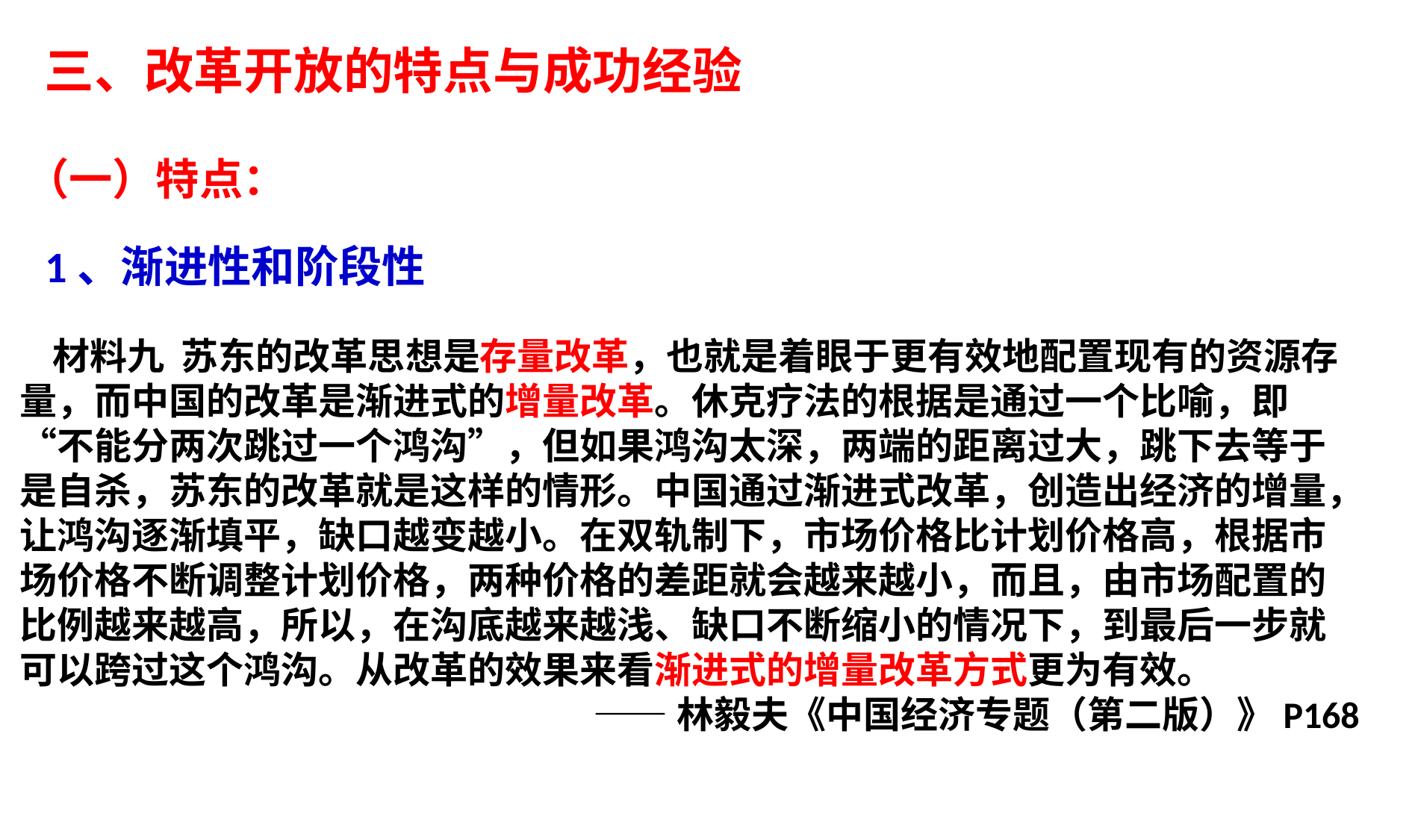

三、改革开放的特点与成功经验
（一）特点：
1、渐进性和阶段性
材料九  苏东的改革思想是存量改革，也就是着眼于更有效地配置现有的资源存量，而中国的改革是渐进式的增量改革。休克疗法的根据是通过一个比喻，即“不能分两次跳过一个鸿沟”，但如果鸿沟太深，两端的距离过大，跳下去等于是自杀，苏东的改革就是这样的情形。中国通过渐进式改革，创造出经济的增量，让鸿沟逐渐填平，缺口越变越小。在双轨制下，市场价格比计划价格高，根据市场价格不断调整计划价格，两种价格的差距就会越来越小，而且，由市场配置的比例越来越高，所以，在沟底越来越浅、缺口不断缩小的情况下，到最后一步就可以跨过这个鸿沟。从改革的效果来看渐进式的增量改革方式更为有效。
——林毅夫《中国经济专题（第二版）》P168